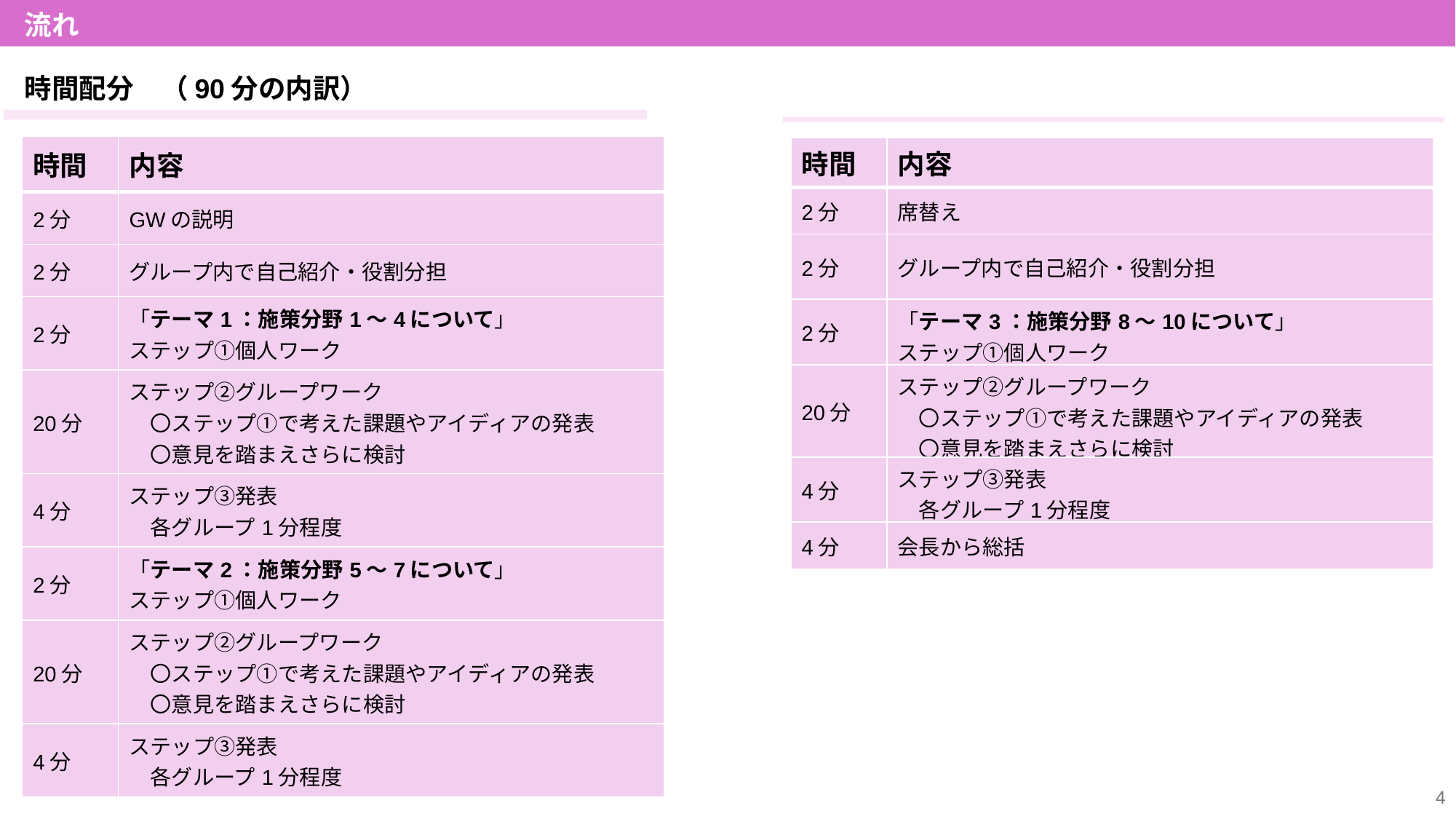

流れ
時間配分　（90分の内訳）

| 時間 | 内容 |
| --- | --- |
| 2分 | GWの説明 |
| 2分 | グループ内で自己紹介・役割分担 |
| 2分 | 「テーマ1：施策分野1～4について」 ステップ①個人ワーク |
| 20分 | ステップ②グループワーク 　〇ステップ①で考えた課題やアイディアの発表 　〇意見を踏まえさらに検討 |
| 4分 | ステップ③発表 　各グループ1分程度 |
| 2分 | 「テーマ2：施策分野5～7について」 ステップ①個人ワーク |
| 20分 | ステップ②グループワーク 　〇ステップ①で考えた課題やアイディアの発表 　〇意見を踏まえさらに検討 |
| 4分 | ステップ③発表 　各グループ1分程度 |
| 時間 | 内容 |
| --- | --- |
| 2分 | 席替え |
| 2分 | グループ内で自己紹介・役割分担 |
| 2分 | 「テーマ3：施策分野8～10について」 ステップ①個人ワーク |
| 20分 | ステップ②グループワーク 　〇ステップ①で考えた課題やアイディアの発表 　〇意見を踏まえさらに検討 |
| 4分 | ステップ③発表 　各グループ1分程度 |
| 4分 | 会長から総括 |
4